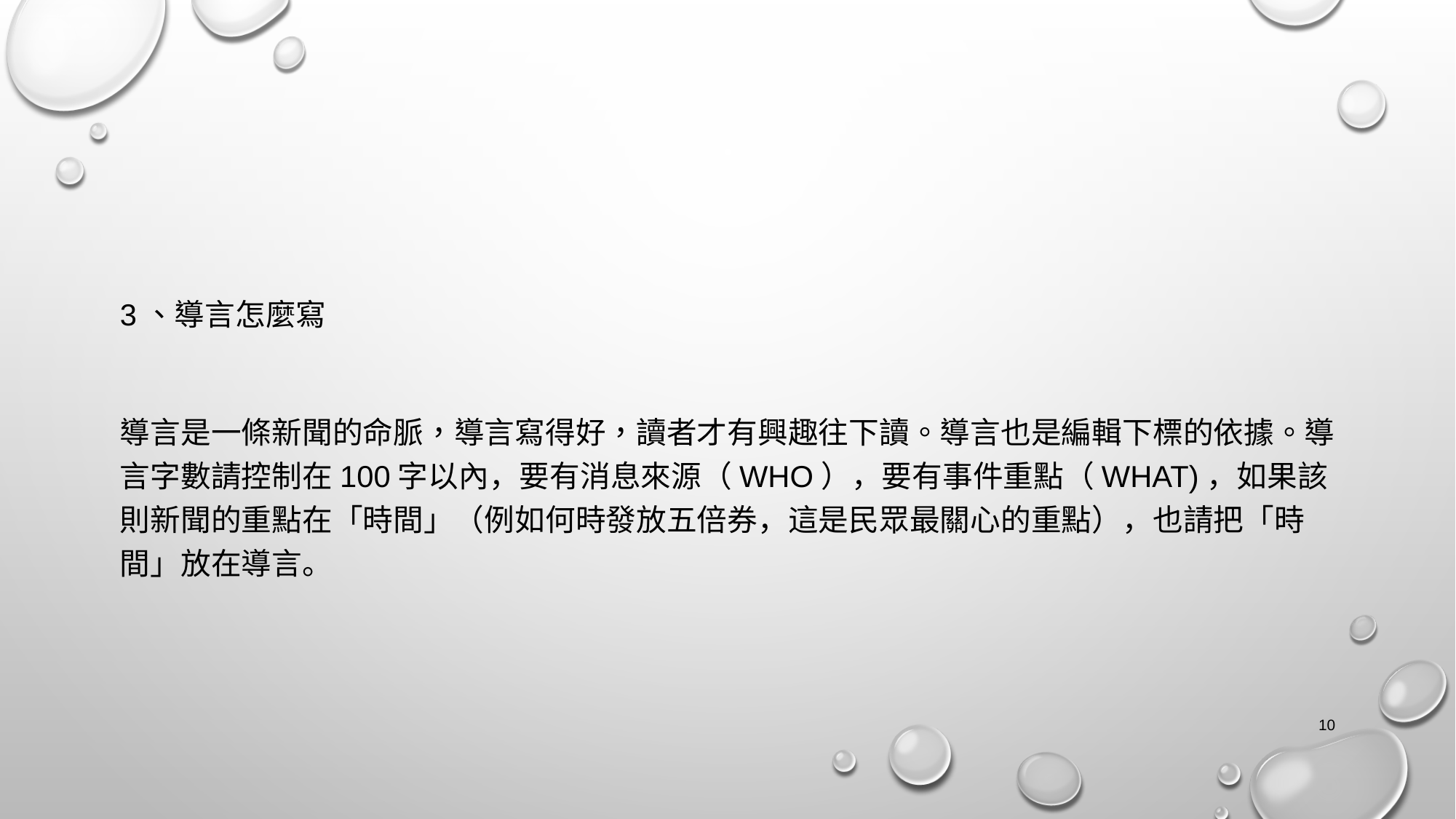

#
3、導言怎麼寫

導言是一條新聞的命脈，導言寫得好，讀者才有興趣往下讀。導言也是編輯下標的依據。導言字數請控制在100字以內，要有消息來源（who），要有事件重點（what)，如果該則新聞的重點在「時間」（例如何時發放五倍券，這是民眾最關心的重點），也請把「時間」放在導言。

10